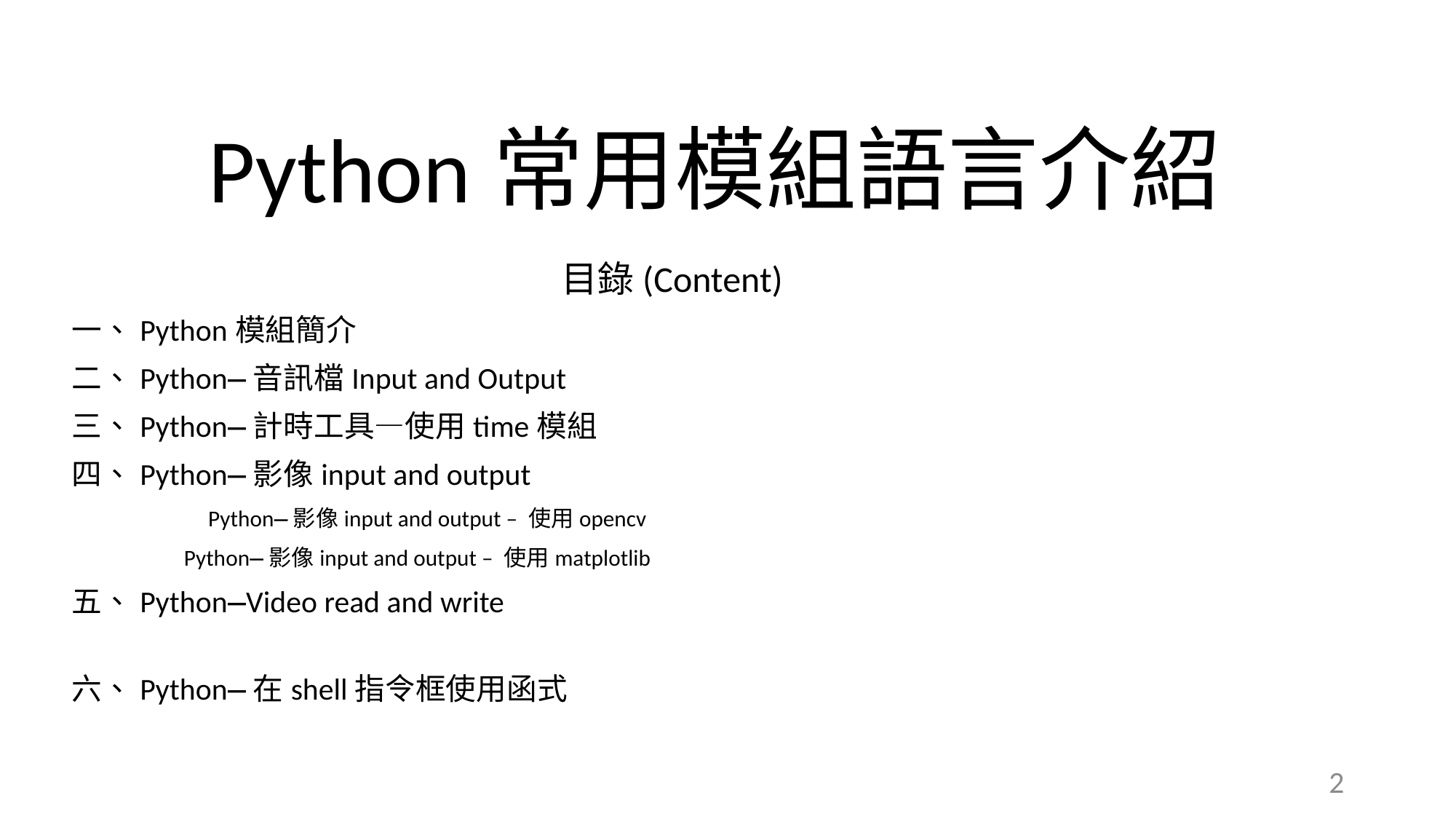

# Python常用模組語言介紹
目錄(Content)
一、Python模組簡介
二、Python—音訊檔Input and Output
三、Python—計時工具—使用time模組
四、Python—影像input and output
          Python—影像input and output – 使用opencv
                      Python—影像input and output – 使用matplotlib
五、Python—Video read and write

六、Python—在shell指令框使用函式

2